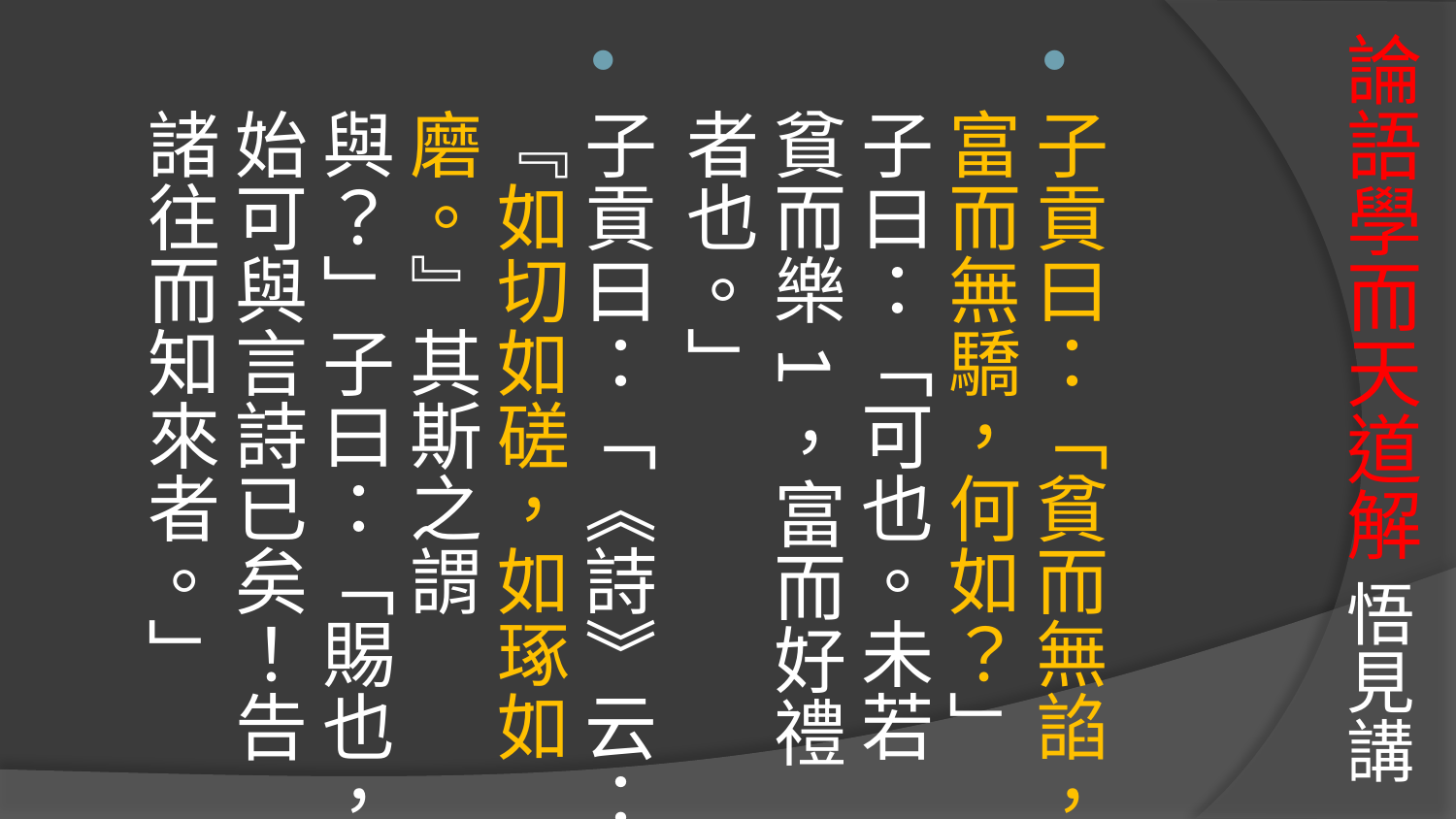

# 論語學而天道解 悟見講
子貢曰：「貧而無諂，富而無驕，何如？」子曰：「可也。未若貧而樂1，富而好禮者也。」
子貢曰：「《詩》云：『如切如磋，如琢如磨。』其斯之謂與？」子曰：「賜也，始可與言詩已矣！告諸往而知來者。」